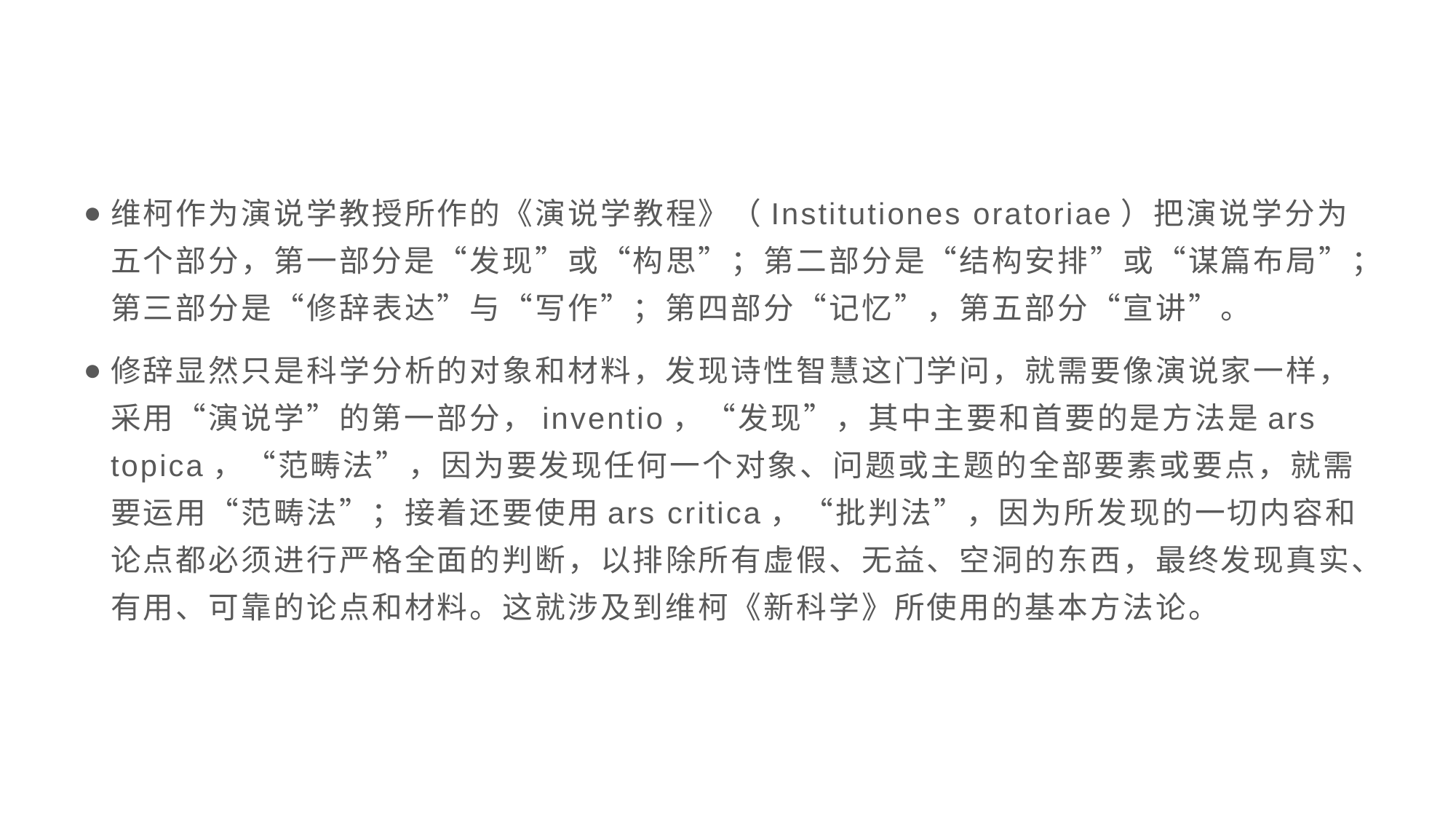

#
维柯作为演说学教授所作的《演说学教程》（Institutiones oratoriae）把演说学分为五个部分，第一部分是“发现”或“构思”；第二部分是“结构安排”或“谋篇布局”；第三部分是“修辞表达”与“写作”；第四部分“记忆”，第五部分“宣讲”。
修辞显然只是科学分析的对象和材料，发现诗性智慧这门学问，就需要像演说家一样，采用“演说学”的第一部分，inventio，“发现”，其中主要和首要的是方法是ars topica，“范畴法”，因为要发现任何一个对象、问题或主题的全部要素或要点，就需要运用“范畴法”；接着还要使用ars critica，“批判法”，因为所发现的一切内容和论点都必须进行严格全面的判断，以排除所有虚假、无益、空洞的东西，最终发现真实、有用、可靠的论点和材料。这就涉及到维柯《新科学》所使用的基本方法论。